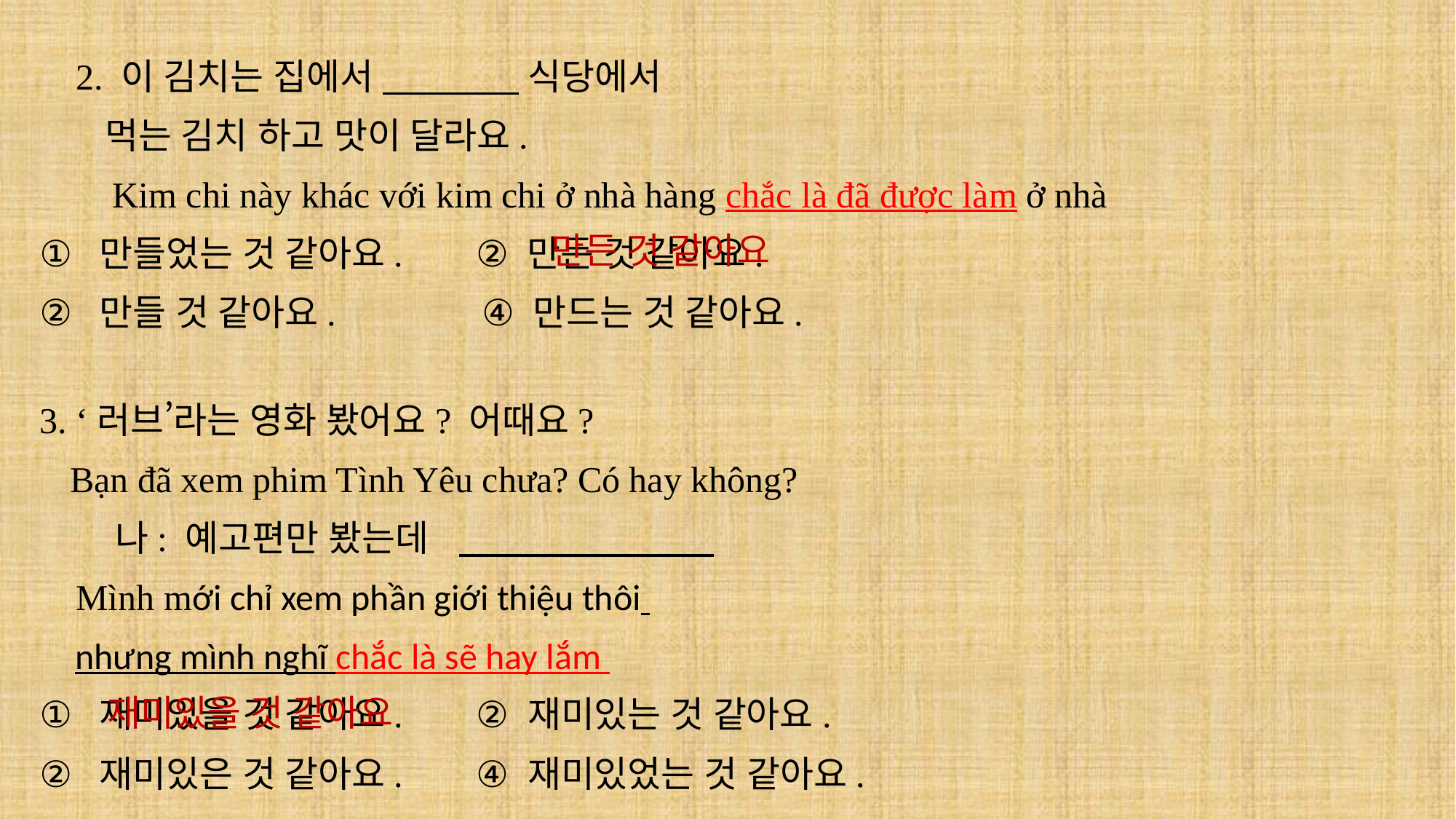

2. 이 김치는 집에서                 식당에서
  먹는 김치 하고 맛이 달라요.
    Kim chi này khác với kim chi ở nhà hàng chắc là đã được làm ở nhà
 만들었는 것 같아요.        ② 만든 것 같아요.
 만들 것 같아요.                ④ 만드는 것 같아요.

만든 것 같아요
3. ‘러브’라는 영화 봤어요? 어때요?
   Bạn đã xem phim Tình Yêu chưa? Có hay không?
   나: 예고편만 봤는데
Mình mới chỉ xem phần giới thiệu thôi
nhưng mình nghĩ chắc là sẽ hay lắm
 재미있을 것 같아요.        ② 재미있는 것 같아요.
 재미있은 것 같아요.        ④ 재미있었는 것 같아요.
재미있을 것 같아요